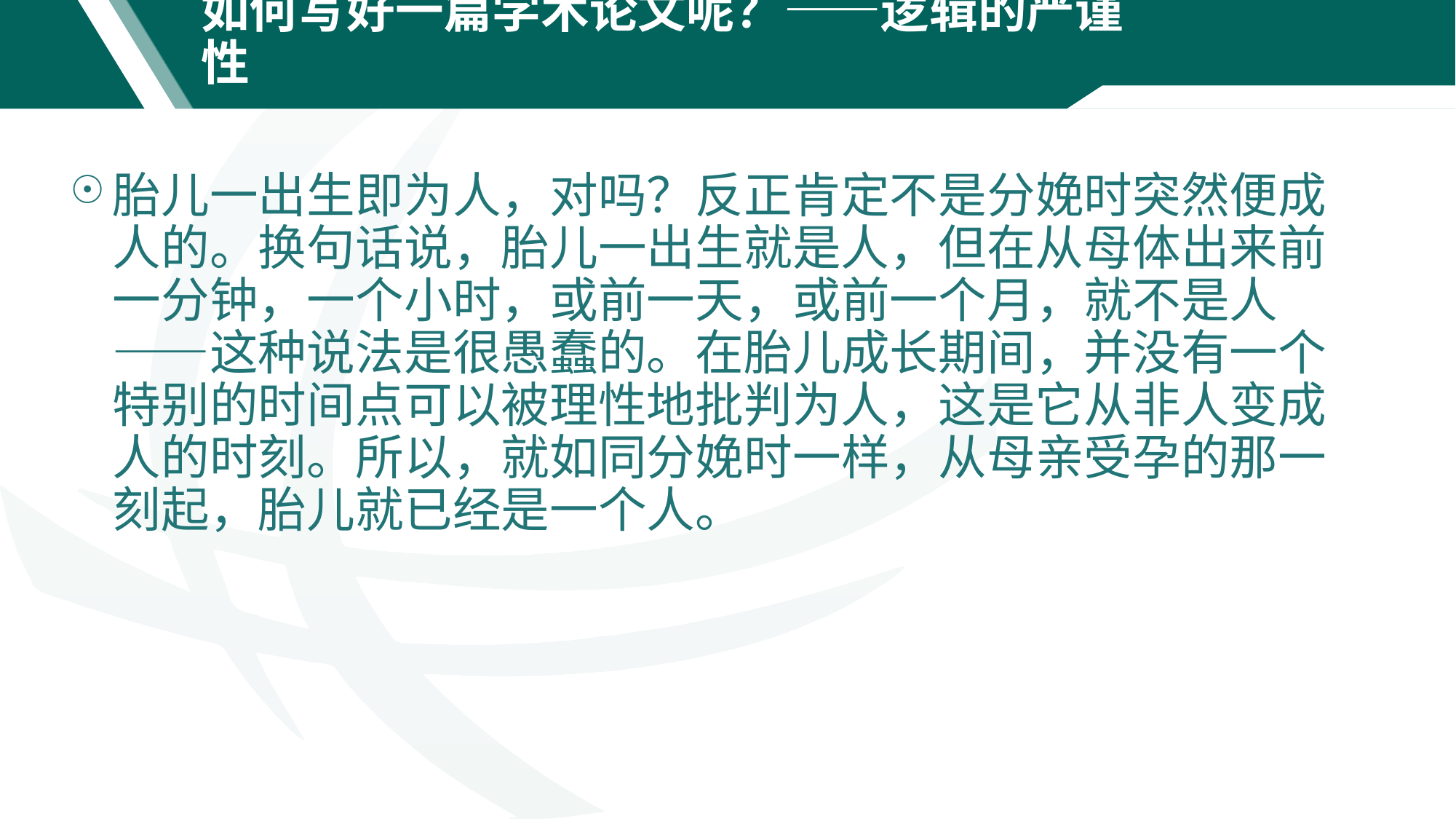

# 如何写好一篇学术论文呢？——逻辑的严谨性
胎儿一出生即为人，对吗？反正肯定不是分娩时突然便成人的。换句话说，胎儿一出生就是人，但在从母体出来前一分钟，一个小时，或前一天，或前一个月，就不是人——这种说法是很愚蠢的。在胎儿成长期间，并没有一个特别的时间点可以被理性地批判为人，这是它从非人变成人的时刻。所以，就如同分娩时一样，从母亲受孕的那一刻起，胎儿就已经是一个人。